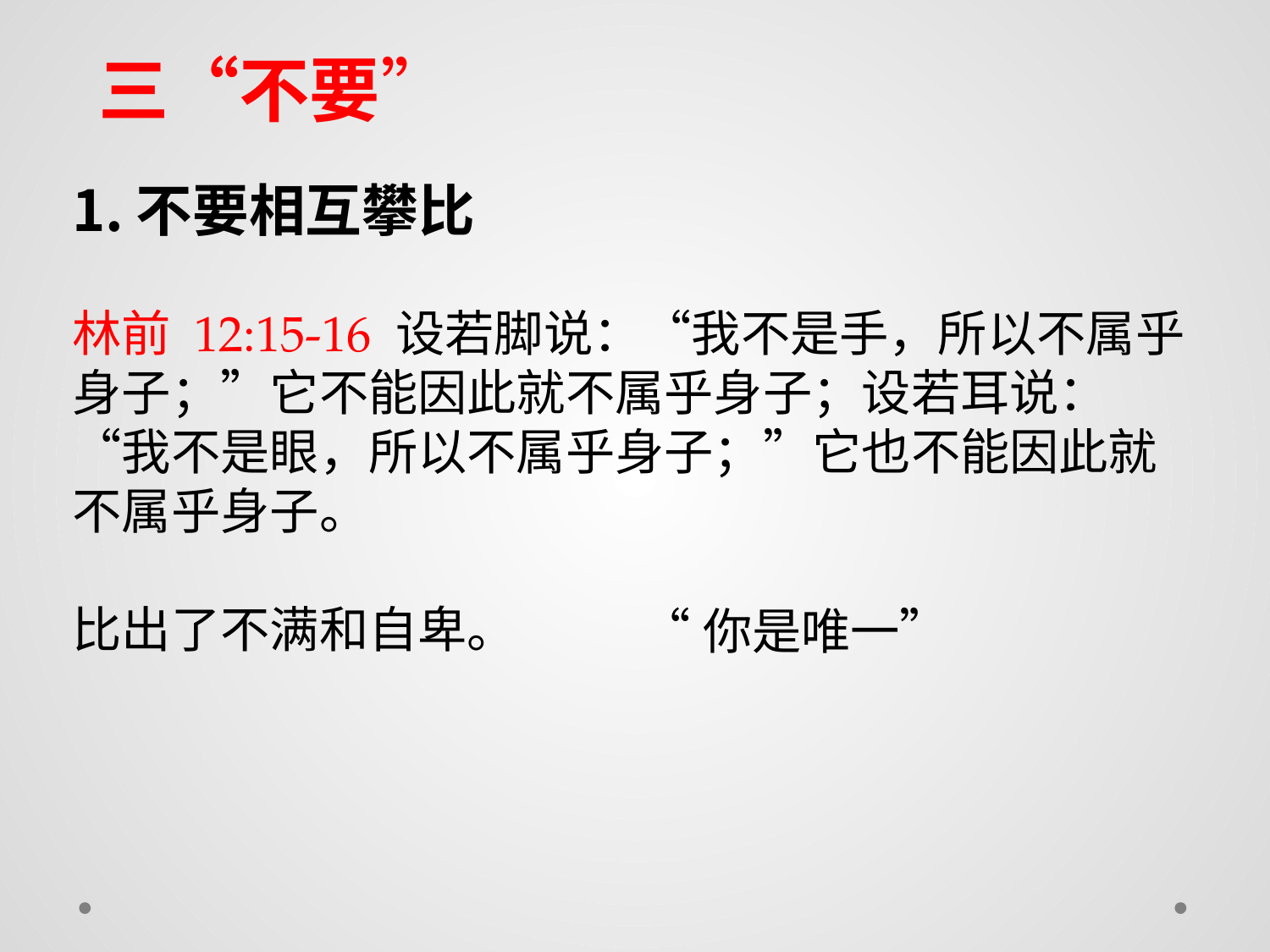

三“不要”
不要相互攀比

林前 12:15-16 设若脚说：“我不是手，所以不属乎身子；”它不能因此就不属乎身子；设若耳说：“我不是眼，所以不属乎身子；”它也不能因此就不属乎身子。

比出了不满和自卑。

“你是唯一”